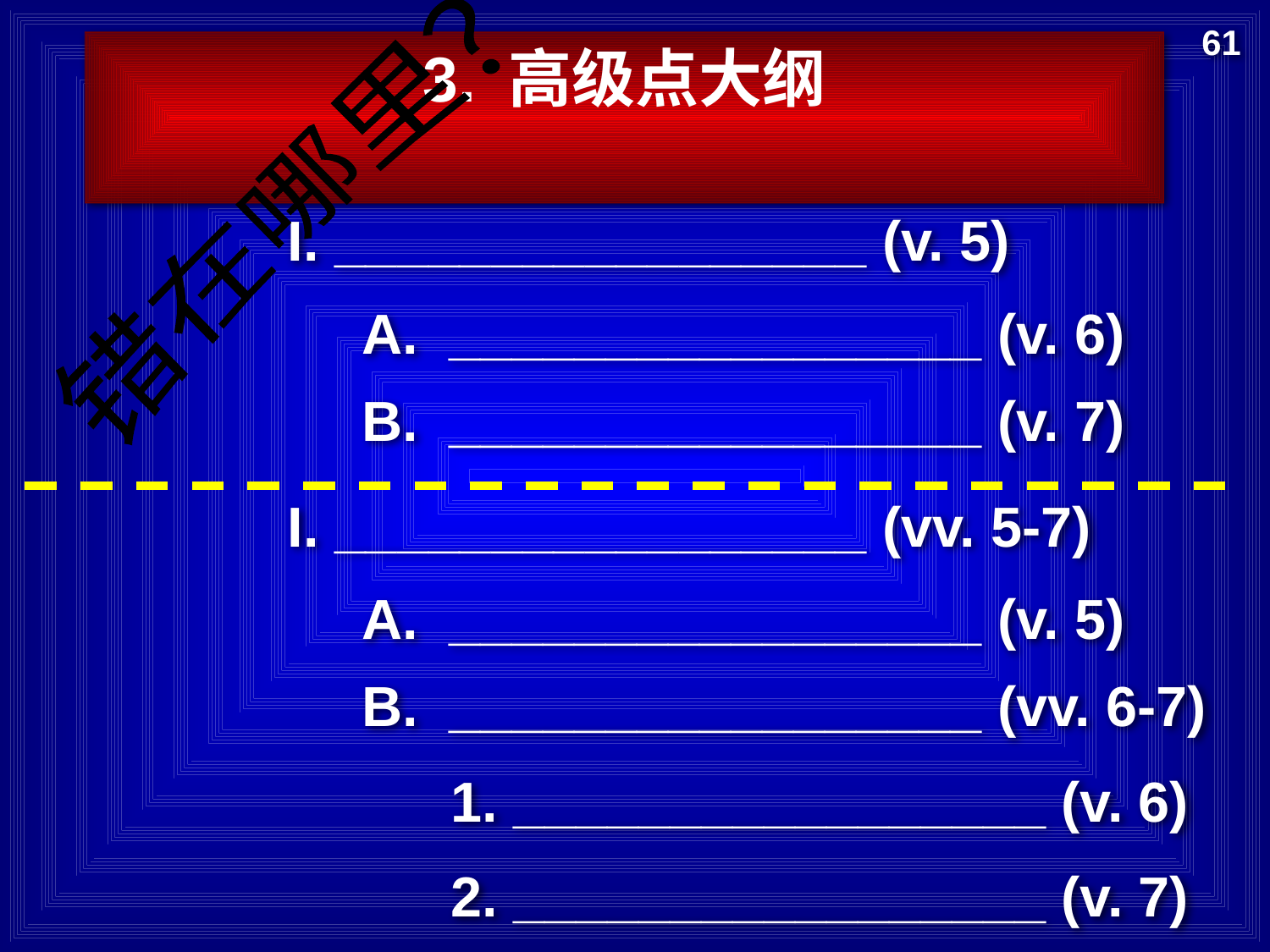

61
3. 高级点大纲
错在哪里？
I. _________________ (v. 5)
A.  _________________ (v. 6)
B.  _________________ (v. 7)
I. _________________ (vv. 5-7)
A.  _________________ (v. 5)
B.  _________________ (vv. 6-7)
1. _________________ (v. 6)
2. _________________ (v. 7)